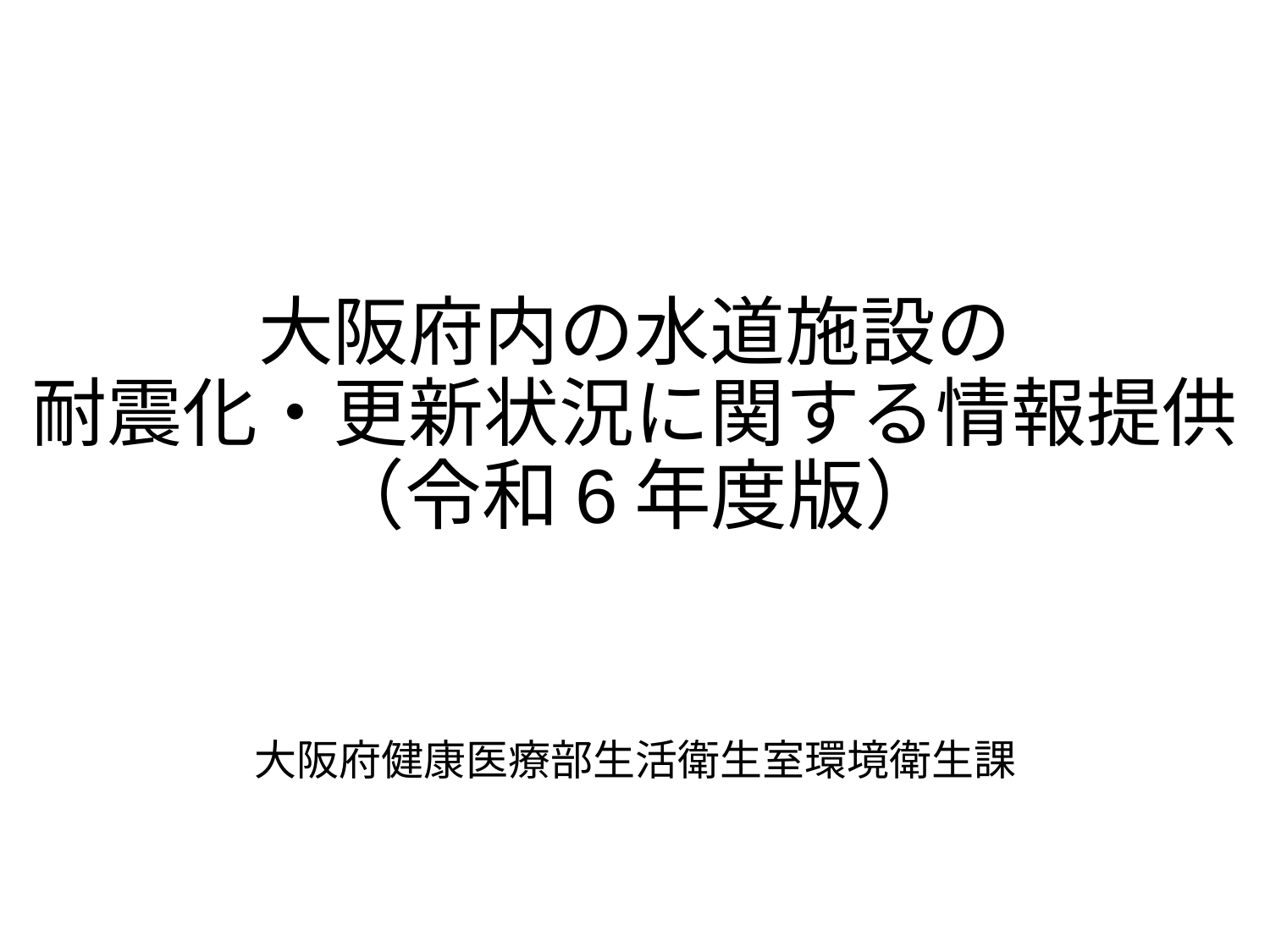

# 大阪府内の水道施設の 耐震化・更新状況に関する情報提供 （令和6年度版）

大阪府健康医療部生活衛生室環境衛生課